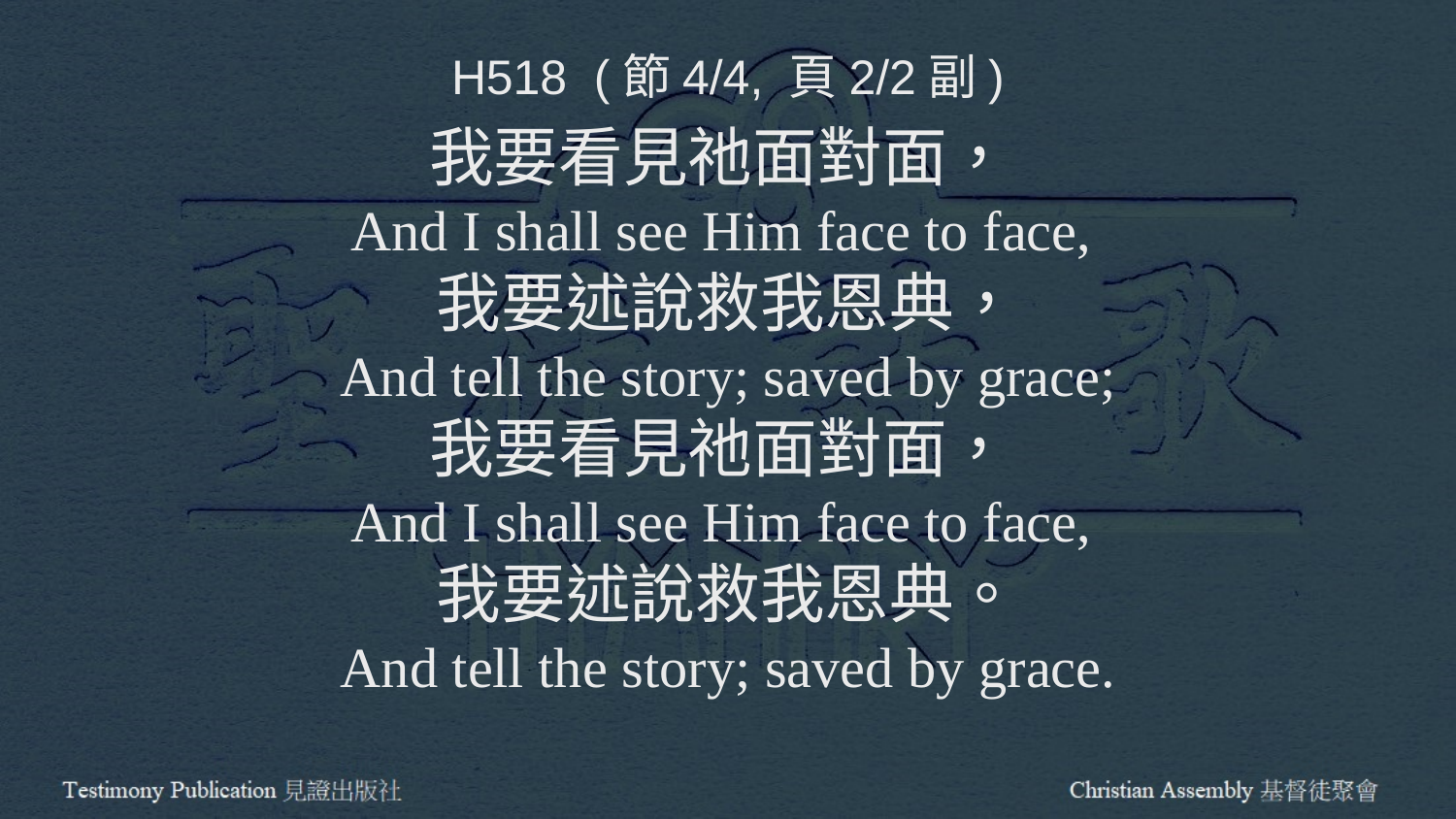

H518  (節4/4, 頁2/2副)
我要看見祂面對面，
And I shall see Him face to face,
我要述說救我恩典，
And tell the story; saved by grace;
我要看見祂面對面，
And I shall see Him face to face,
我要述說救我恩典。
And tell the story; saved by grace.